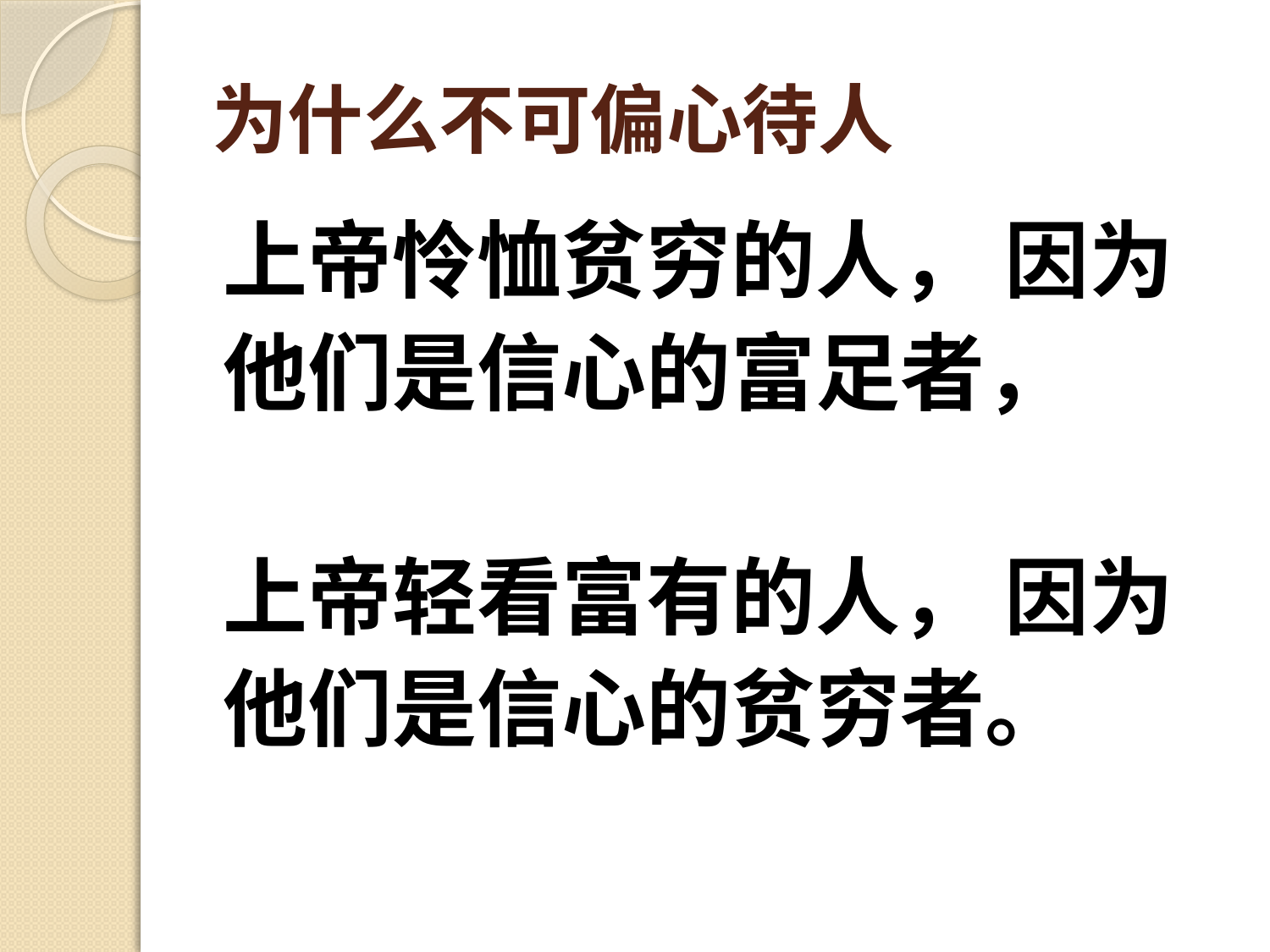

# 为什么不可偏心待人
上帝怜恤贫穷的人， 因为
他们是信心的富足者，

上帝轻看富有的人， 因为
他们是信心的贫穷者。